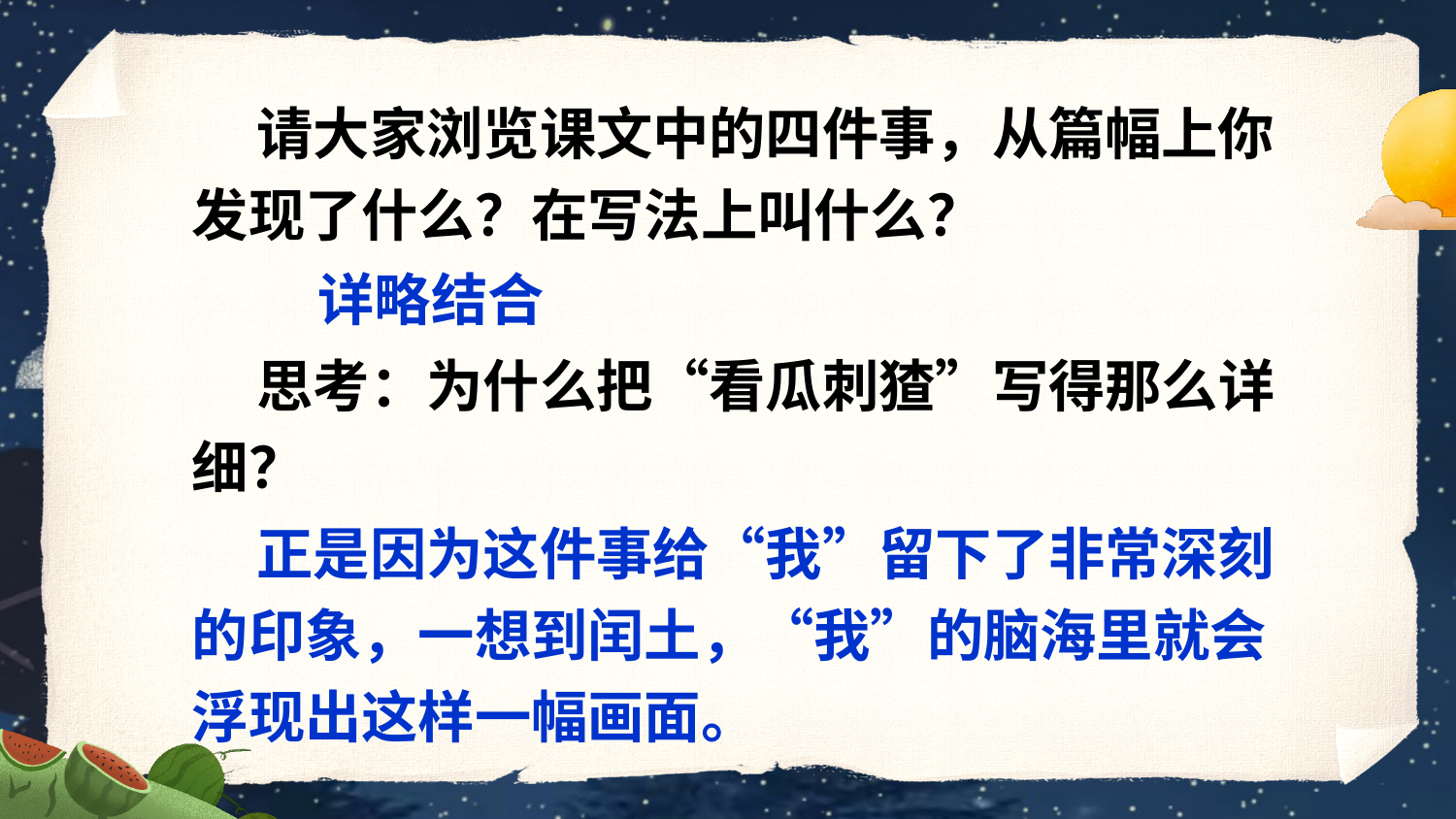

请大家浏览课文中的四件事，从篇幅上你发现了什么？在写法上叫什么？
详略结合
    思考：为什么把“看瓜刺猹”写得那么详细？
    正是因为这件事给“我”留下了非常深刻的印象，一想到闰土，“我”的脑海里就会浮现出这样一幅画面。